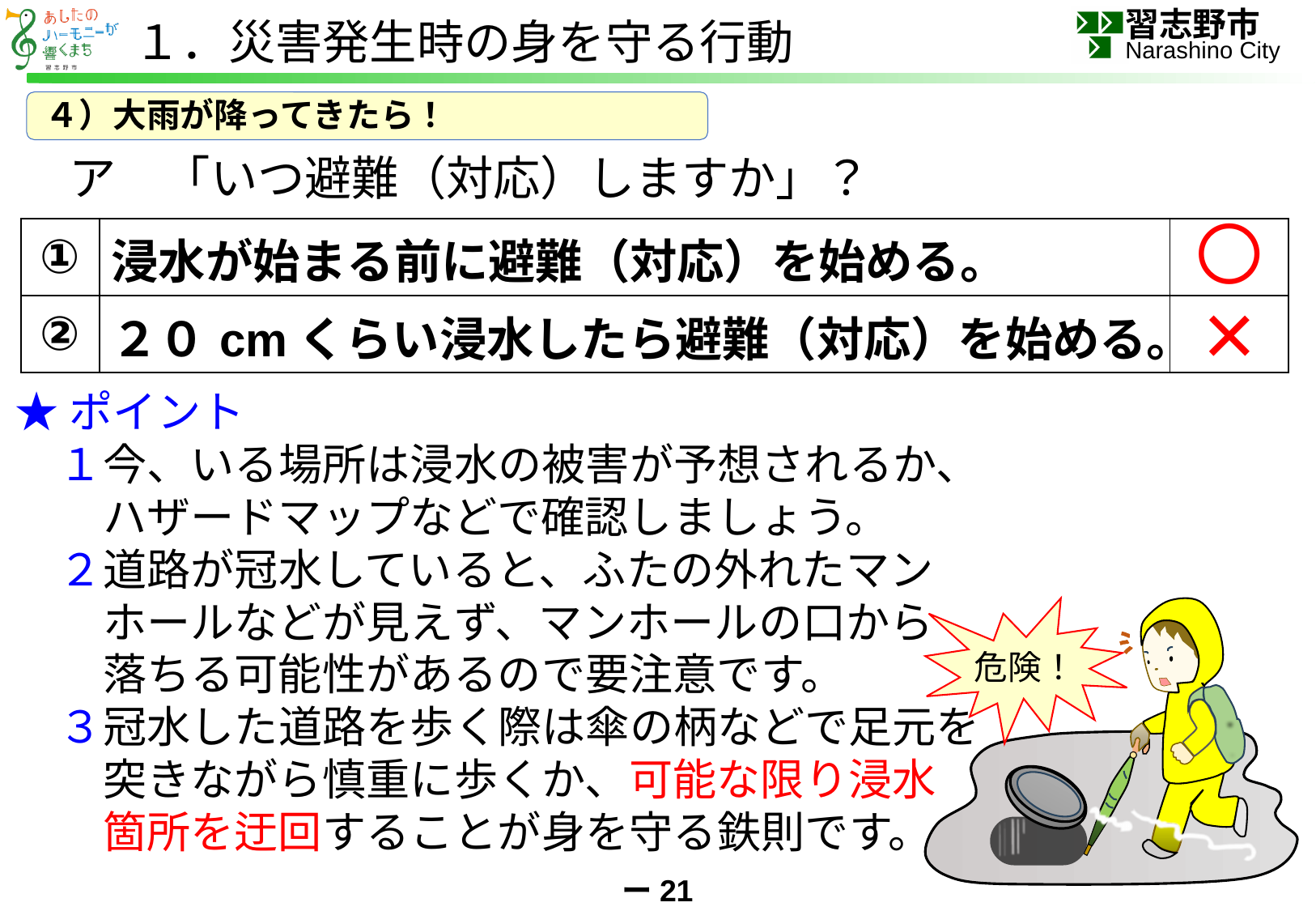

１．災害発生時の身を守る行動
４）大雨が降ってきたら！
　ア　「いつ避難（対応）しますか」？
| ① | 浸水が始まる前に避難（対応）を始める。 |  |
| --- | --- | --- |
| ② | ２０cmくらい浸水したら避難（対応）を始める。 |  |
〇
×
★ポイント
　１今、いる場所は浸水の被害が予想されるか、
　　ハザードマップなどで確認しましょう。
　２道路が冠水していると、ふたの外れたマン
　　ホールなどが見えず、マンホールの口から
　　落ちる可能性があるので要注意です。
　３冠水した道路を歩く際は傘の柄などで足元を
　　突きながら慎重に歩くか、可能な限り浸水
　　箇所を迂回することが身を守る鉄則です。
危険！

ー21ー